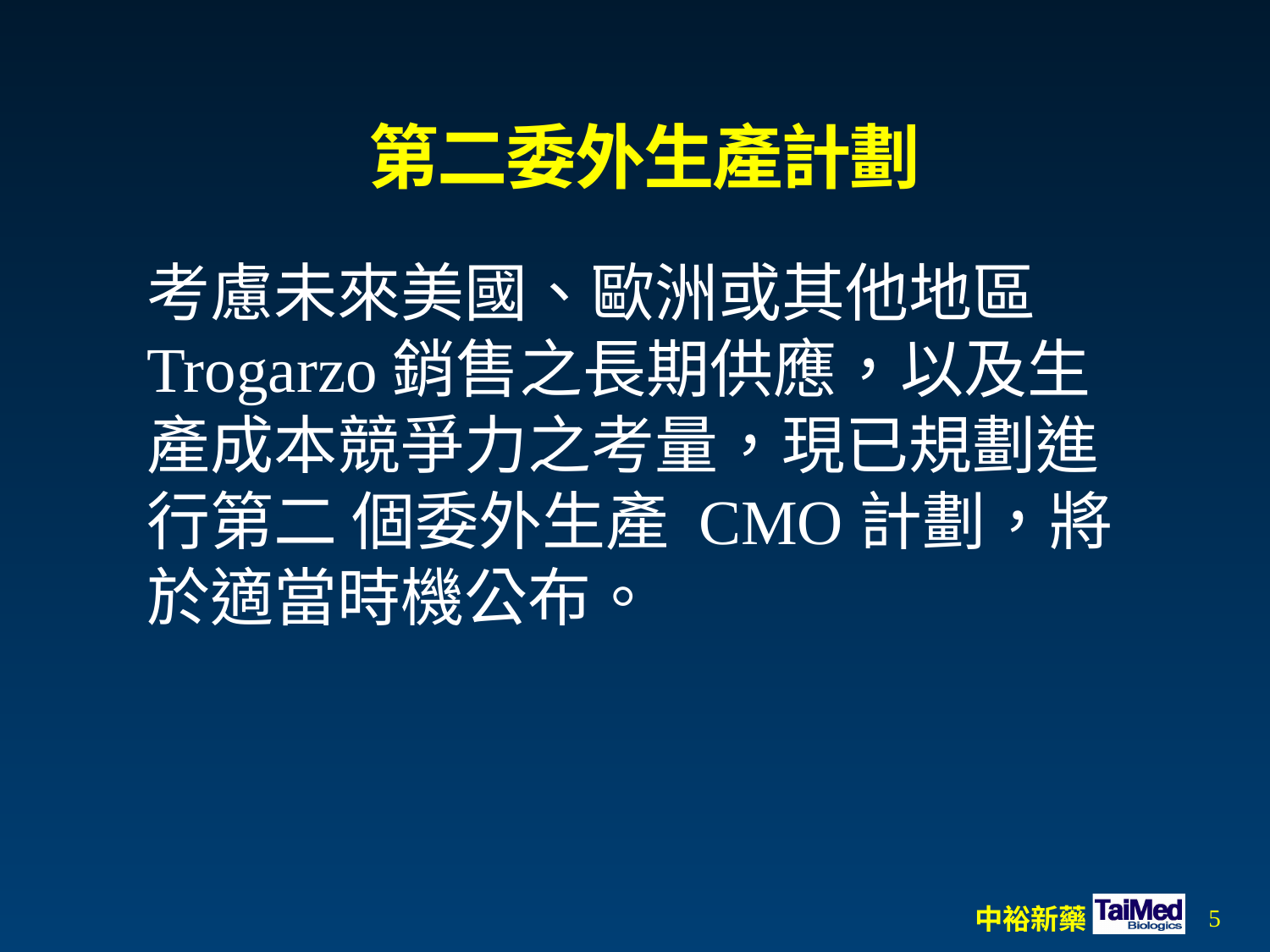

# 第二委外生產計劃
考慮未來美國、歐洲或其他地區Trogarzo銷售之長期供應，以及生產成本競爭力之考量，現已規劃進行第二 個委外生產 CMO計劃，將於適當時機公布。
5